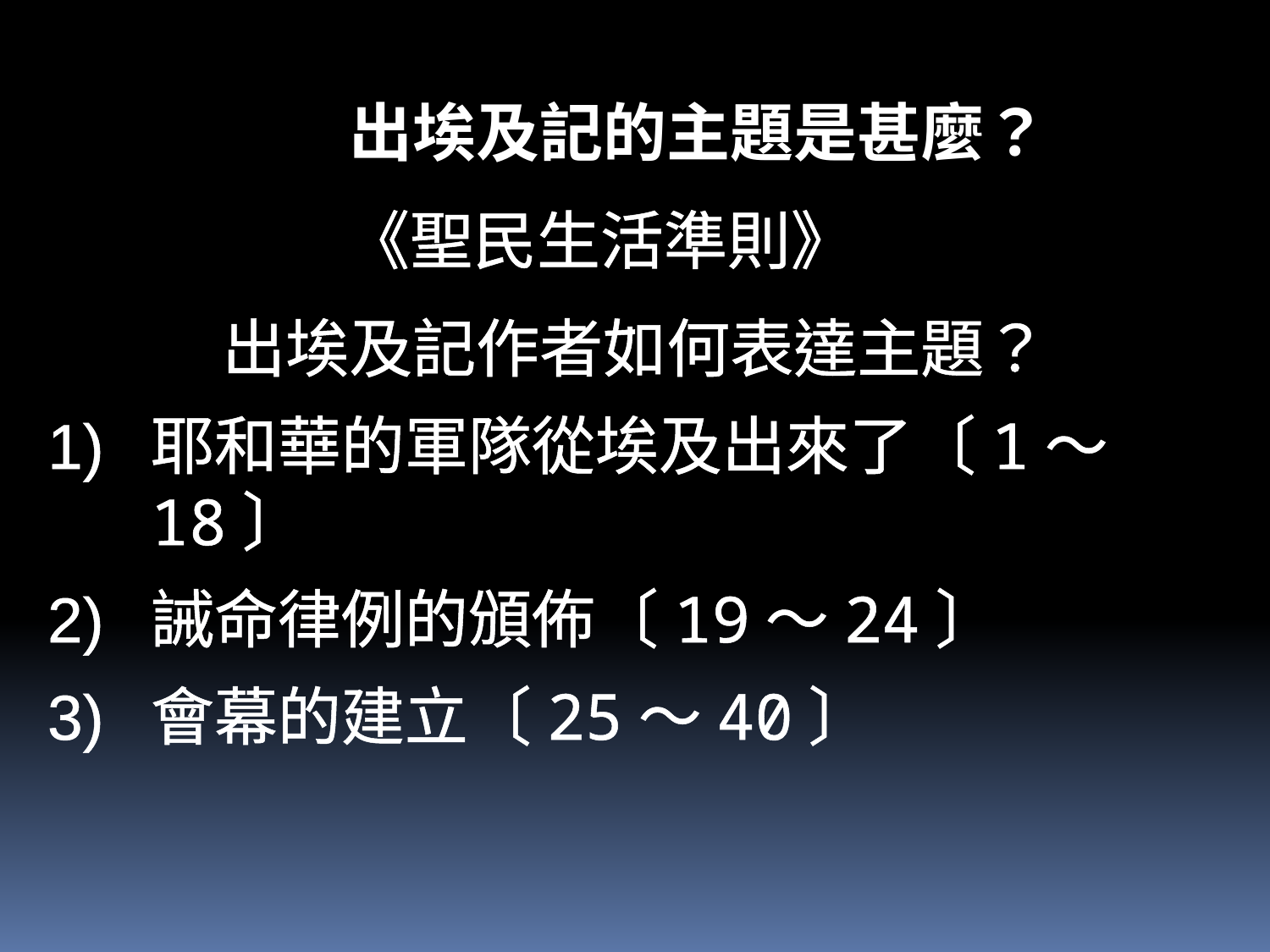

出埃及記的主題是甚麼？
                    《聖民生活準則》
		出埃及記作者如何表達主題？
耶和華的軍隊從埃及出來了〔1～18〕
誡命律例的頒佈〔19～24〕
會幕的建立〔25～40〕